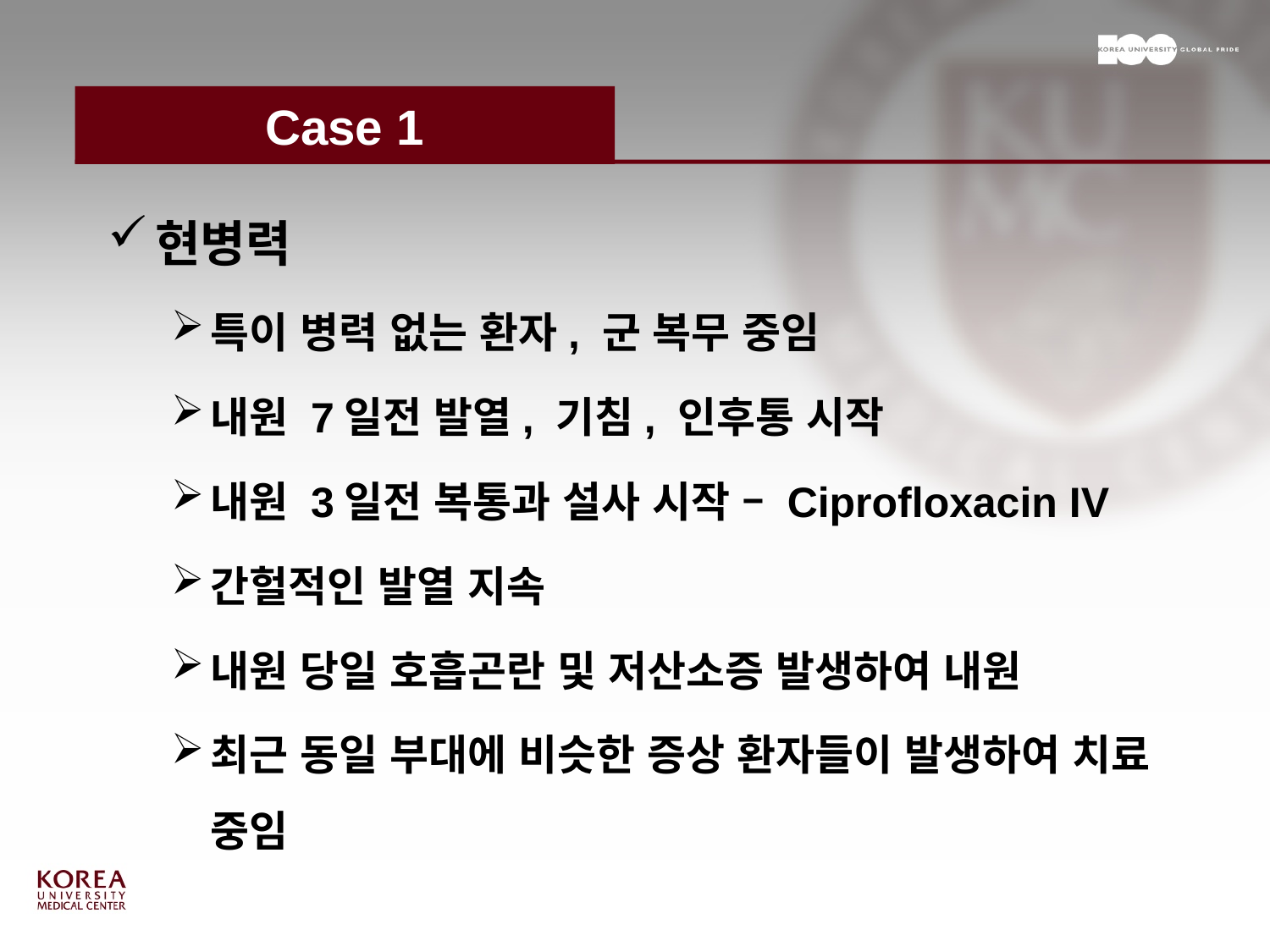

# Case 1
현병력
특이 병력 없는 환자, 군 복무 중임
내원 7일전 발열, 기침, 인후통 시작
내원 3일전 복통과 설사 시작 – Ciprofloxacin IV
간헐적인 발열 지속
내원 당일 호흡곤란 및 저산소증 발생하여 내원
최근 동일 부대에 비슷한 증상 환자들이 발생하여 치료 중임